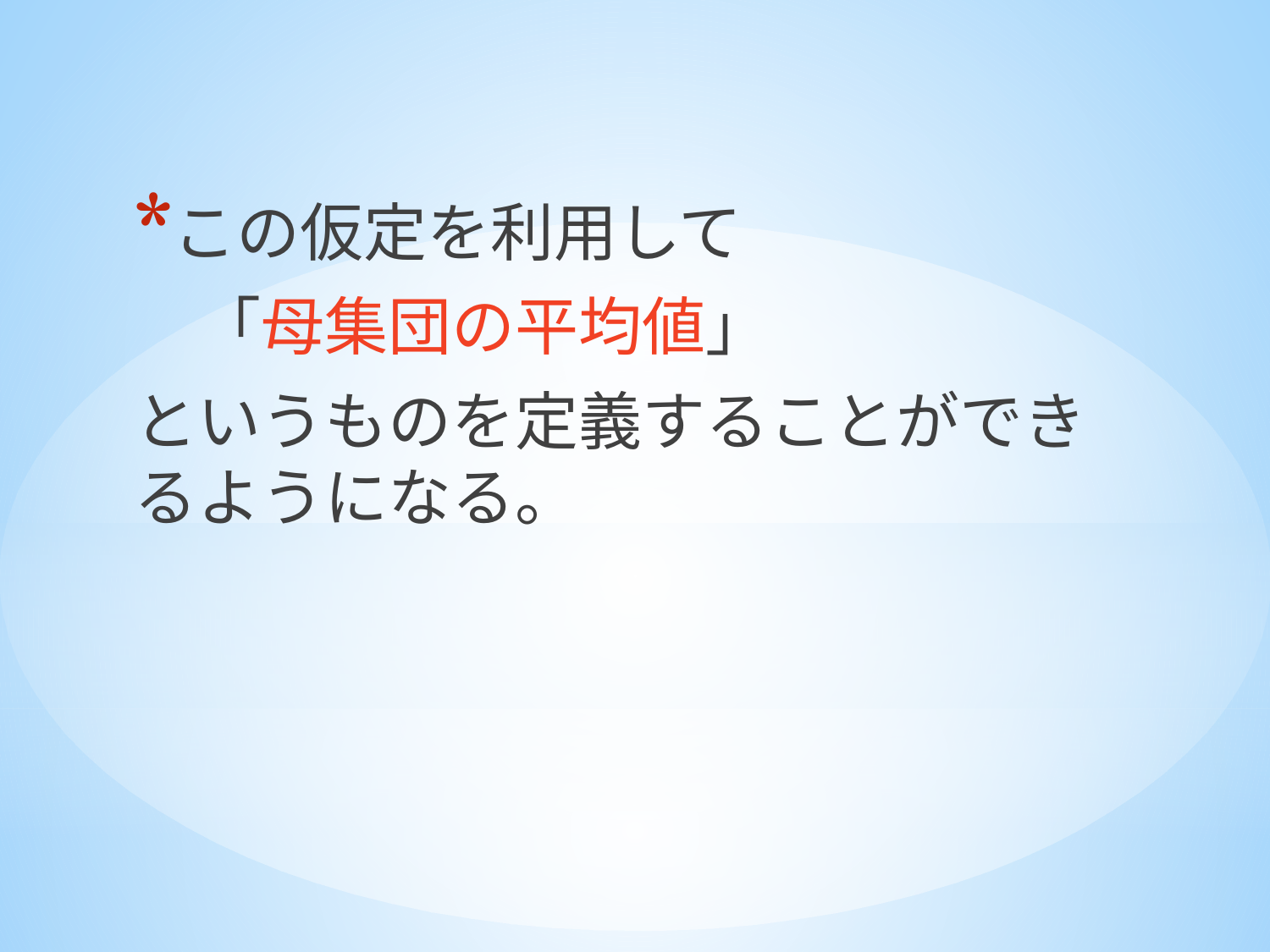

この仮定を利用して
　「母集団の平均値」
というものを定義することができるようになる。